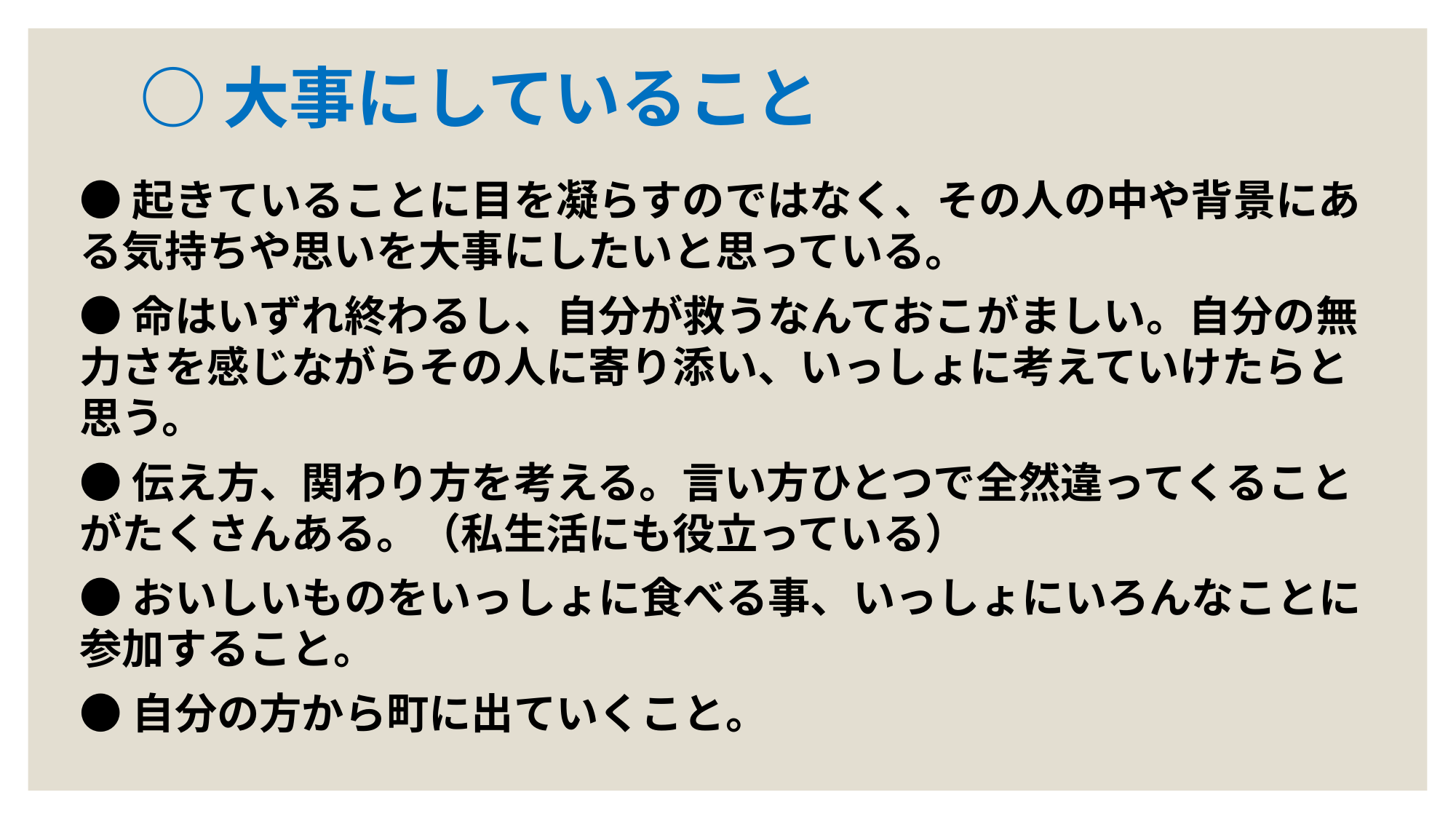

# ○大事にしていること
●起きていることに目を凝らすのではなく、その人の中や背景にある気持ちや思いを大事にしたいと思っている。
●命はいずれ終わるし、自分が救うなんておこがましい。自分の無力さを感じながらその人に寄り添い、いっしょに考えていけたらと思う。
●伝え方、関わり方を考える。言い方ひとつで全然違ってくることがたくさんある。（私生活にも役立っている）
●おいしいものをいっしょに食べる事、いっしょにいろんなことに参加すること。
●自分の方から町に出ていくこと。